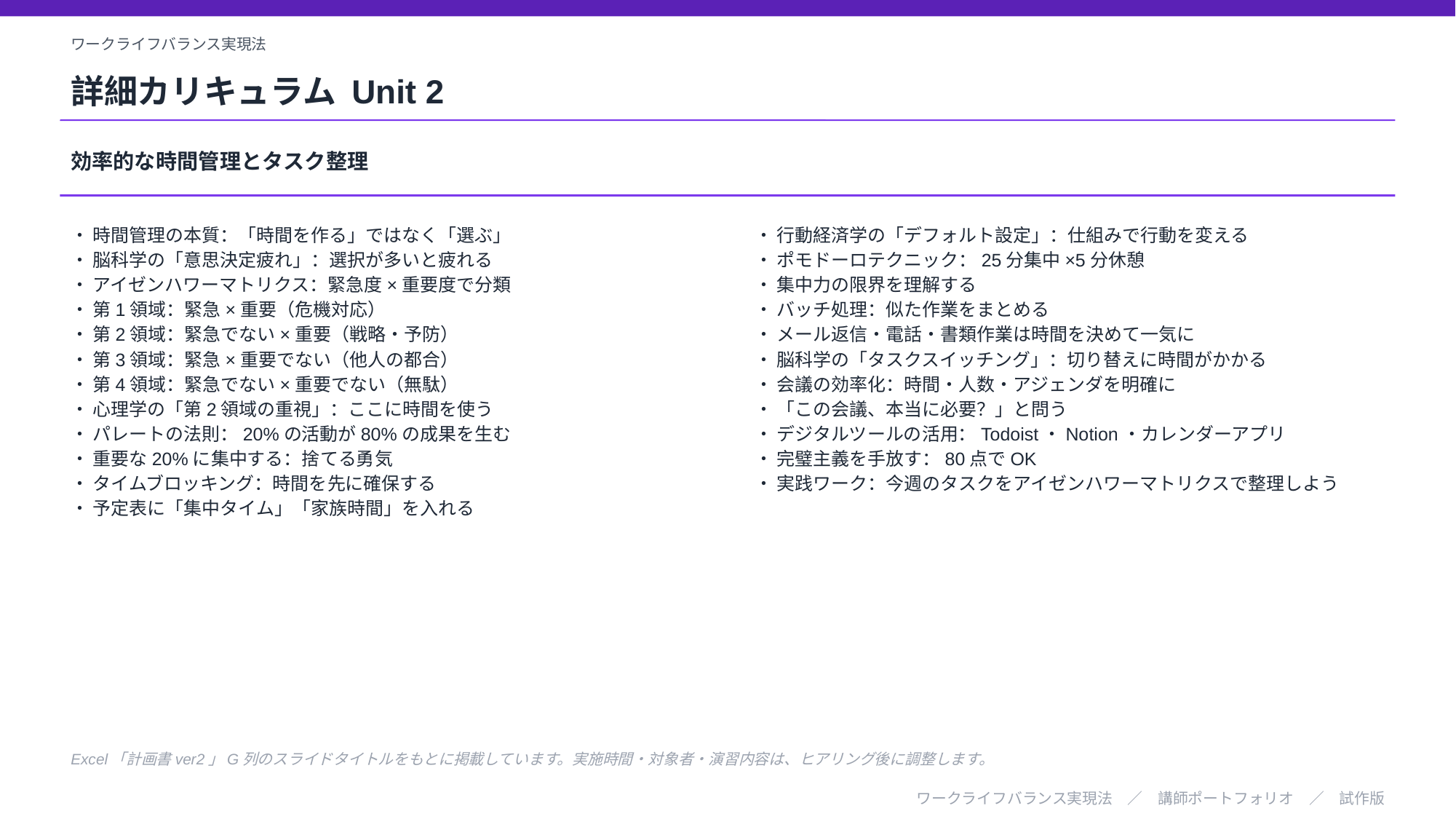

ワークライフバランス実現法
詳細カリキュラム Unit 2

効率的な時間管理とタスク整理

・ 時間管理の本質：「時間を作る」ではなく「選ぶ」
・ 脳科学の「意思決定疲れ」：選択が多いと疲れる
・ アイゼンハワーマトリクス：緊急度×重要度で分類
・ 第1領域：緊急×重要（危機対応）
・ 第2領域：緊急でない×重要（戦略・予防）
・ 第3領域：緊急×重要でない（他人の都合）
・ 第4領域：緊急でない×重要でない（無駄）
・ 心理学の「第2領域の重視」：ここに時間を使う
・ パレートの法則：20%の活動が80%の成果を生む
・ 重要な20%に集中する：捨てる勇気
・ タイムブロッキング：時間を先に確保する
・ 予定表に「集中タイム」「家族時間」を入れる
・ 行動経済学の「デフォルト設定」：仕組みで行動を変える
・ ポモドーロテクニック：25分集中×5分休憩
・ 集中力の限界を理解する
・ バッチ処理：似た作業をまとめる
・ メール返信・電話・書類作業は時間を決めて一気に
・ 脳科学の「タスクスイッチング」：切り替えに時間がかかる
・ 会議の効率化：時間・人数・アジェンダを明確に
・ 「この会議、本当に必要？」と問う
・ デジタルツールの活用：Todoist・Notion・カレンダーアプリ
・ 完璧主義を手放す：80点でOK
・ 実践ワーク：今週のタスクをアイゼンハワーマトリクスで整理しよう
Excel「計画書ver2」G列のスライドタイトルをもとに掲載しています。実施時間・対象者・演習内容は、ヒアリング後に調整します。
ワークライフバランス実現法　／　講師ポートフォリオ　／　試作版